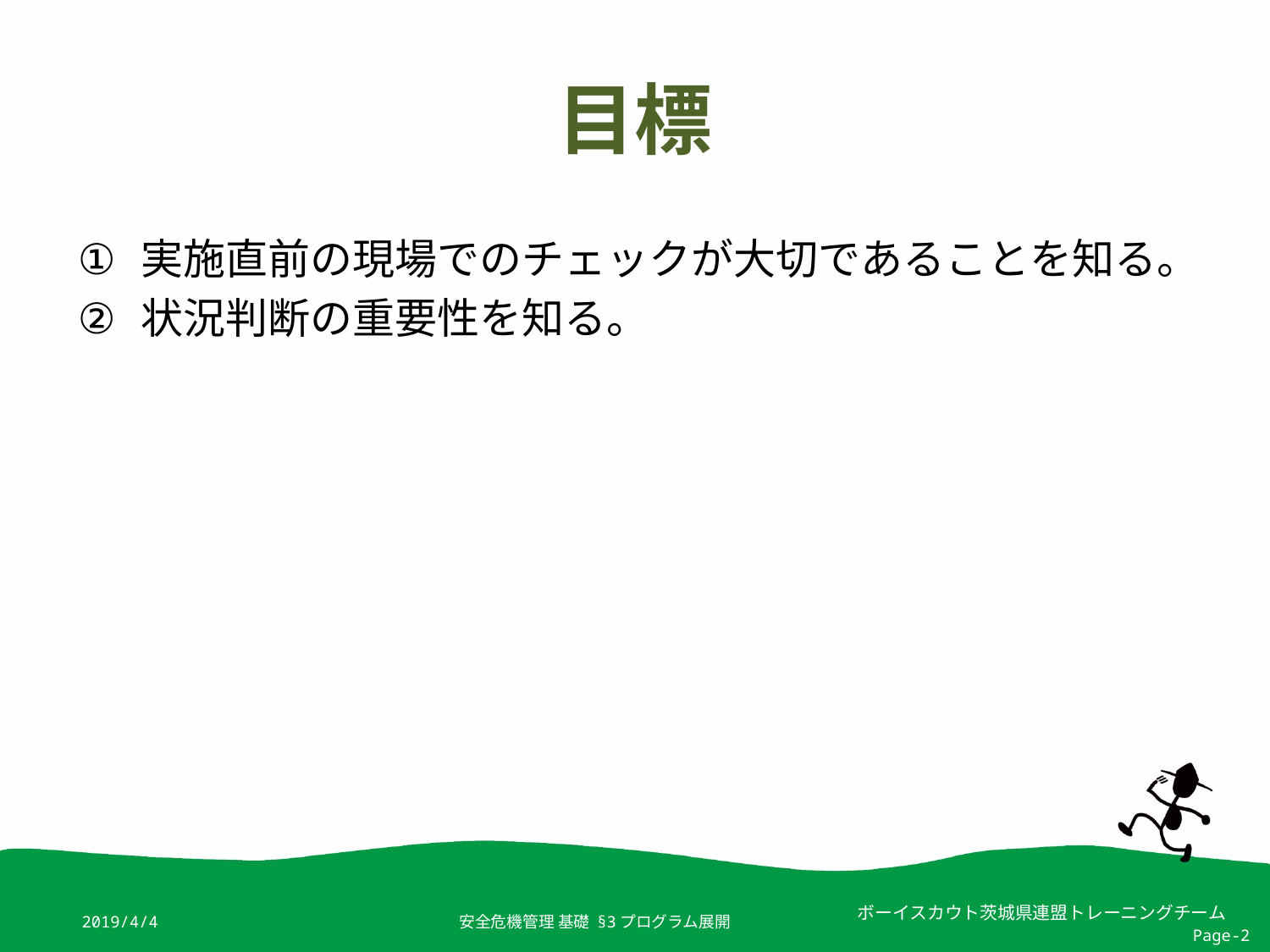

# 目標
実施直前の現場でのチェックが大切であることを知る。
状況判断の重要性を知る。
2019/4/4
安全危機管理 基礎 §3プログラム展開
Page-2